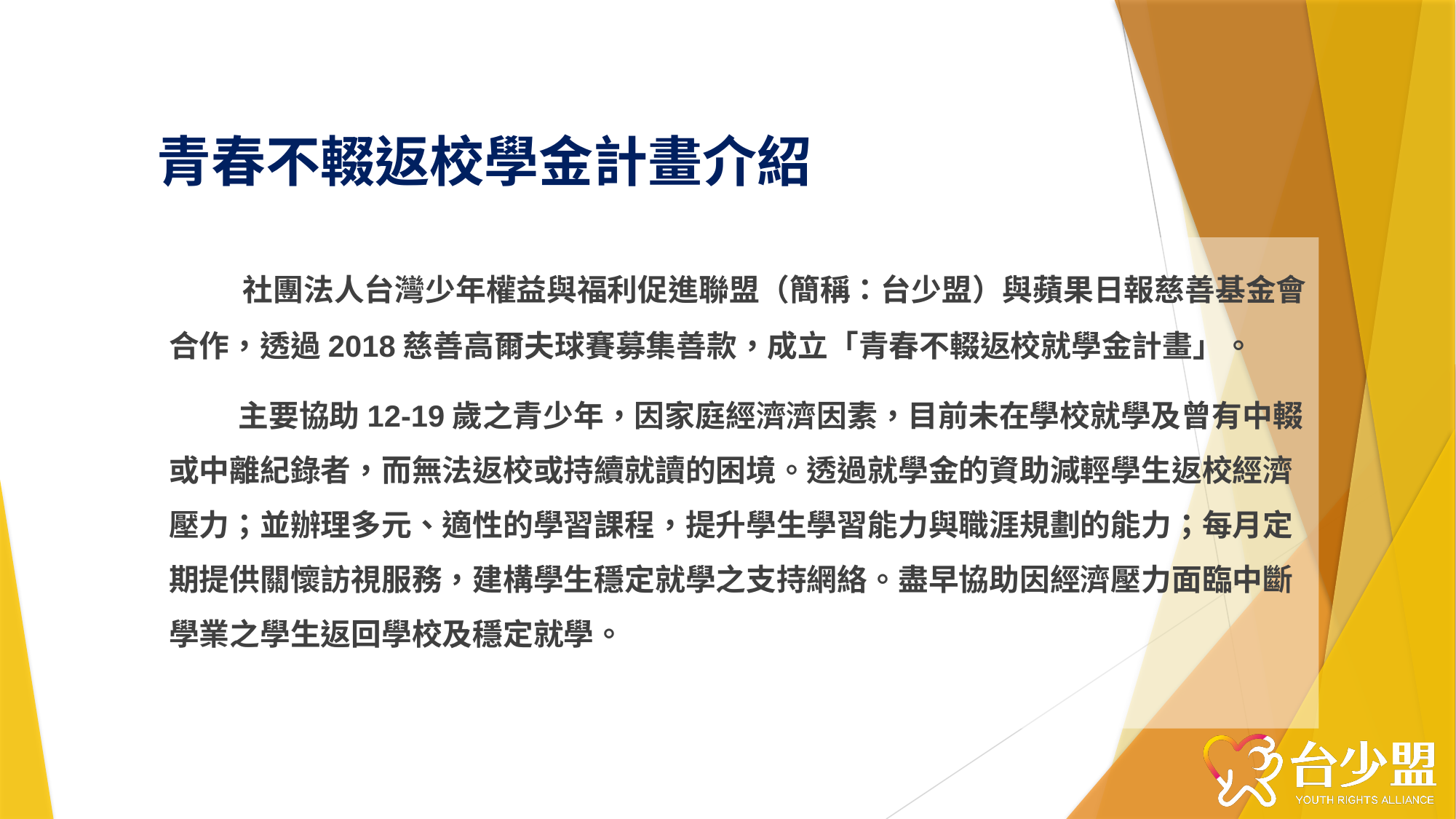

# 青春不輟返校學金計畫介紹
        社團法人台灣少年權益與福利促進聯盟（簡稱：台少盟）與蘋果日報慈善基金會合作，透過2018慈善高爾夫球賽募集善款，成立「青春不輟返校就學金計畫」。
         主要協助12-19歲之青少年，因家庭經濟濟因素，目前未在學校就學及曾有中輟或中離紀錄者，而無法返校或持續就讀的困境。透過就學金的資助減輕學生返校經濟壓力；並辦理多元、適性的學習課程，提升學生學習能力與職涯規劃的能力；每月定期提供關懷訪視服務，建構學生穩定就學之支持網絡。盡早協助因經濟壓力面臨中斷學業之學生返回學校及穩定就學。